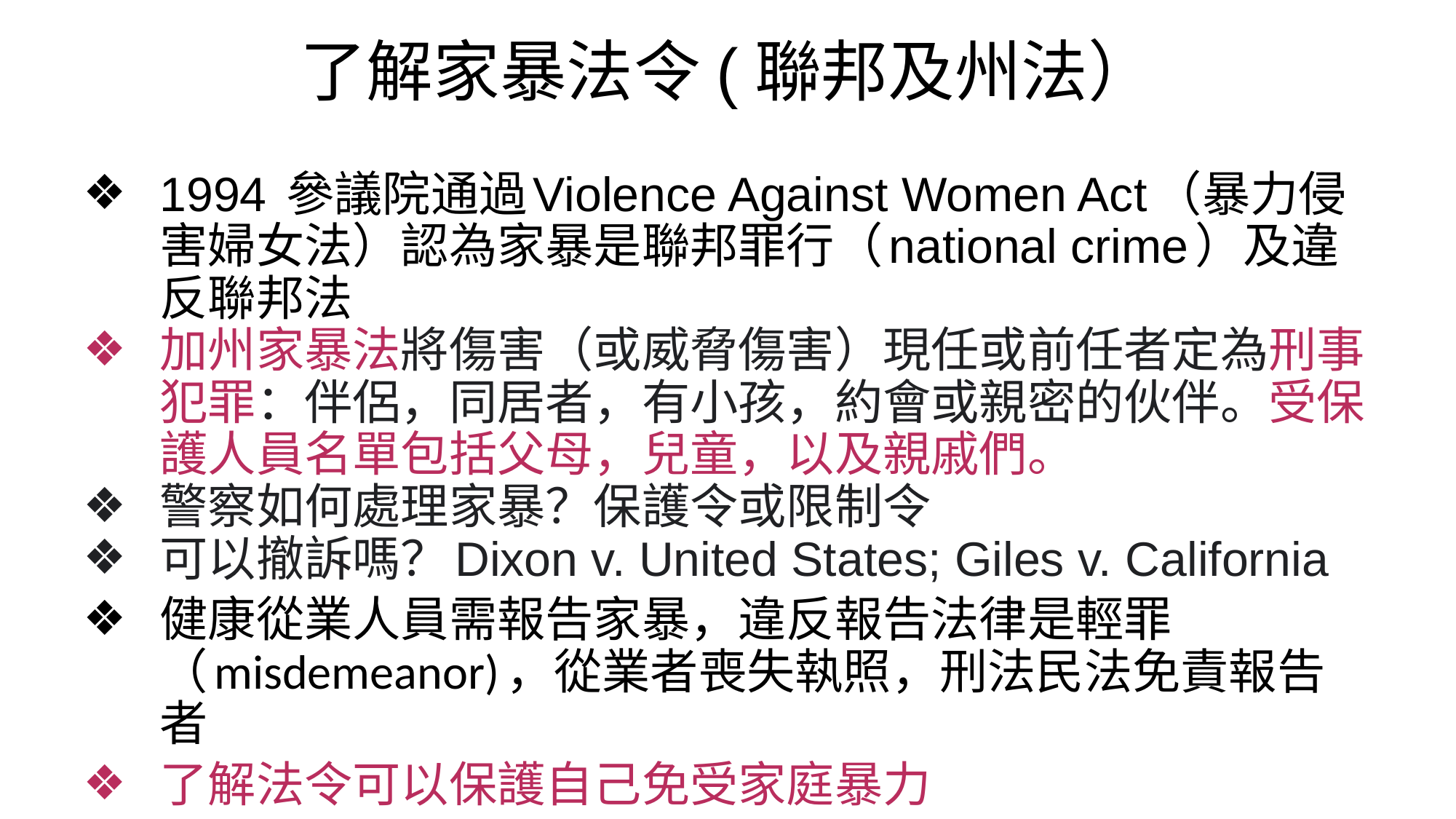

# 了解家暴法令(聯邦及州法）
1994 參議院通過Violence Against Women Act（暴力侵害婦女法）認為家暴是聯邦罪行（national crime）及違反聯邦法
加州家暴法將傷害（或威脅傷害）現任或前任者定為刑事犯罪：伴侶，同居者，有小孩，約會或親密的伙伴。受保護人員名單包括父母，兒童，以及親戚們。
警察如何處理家暴？保護令或限制令
可以撤訴嗎？Dixon v. United States; Giles v. California
健康從業人員需報告家暴，違反報告法律是輕罪（misdemeanor)，從業者喪失執照，刑法民法免責報告者
了解法令可以保護自己免受家庭暴力